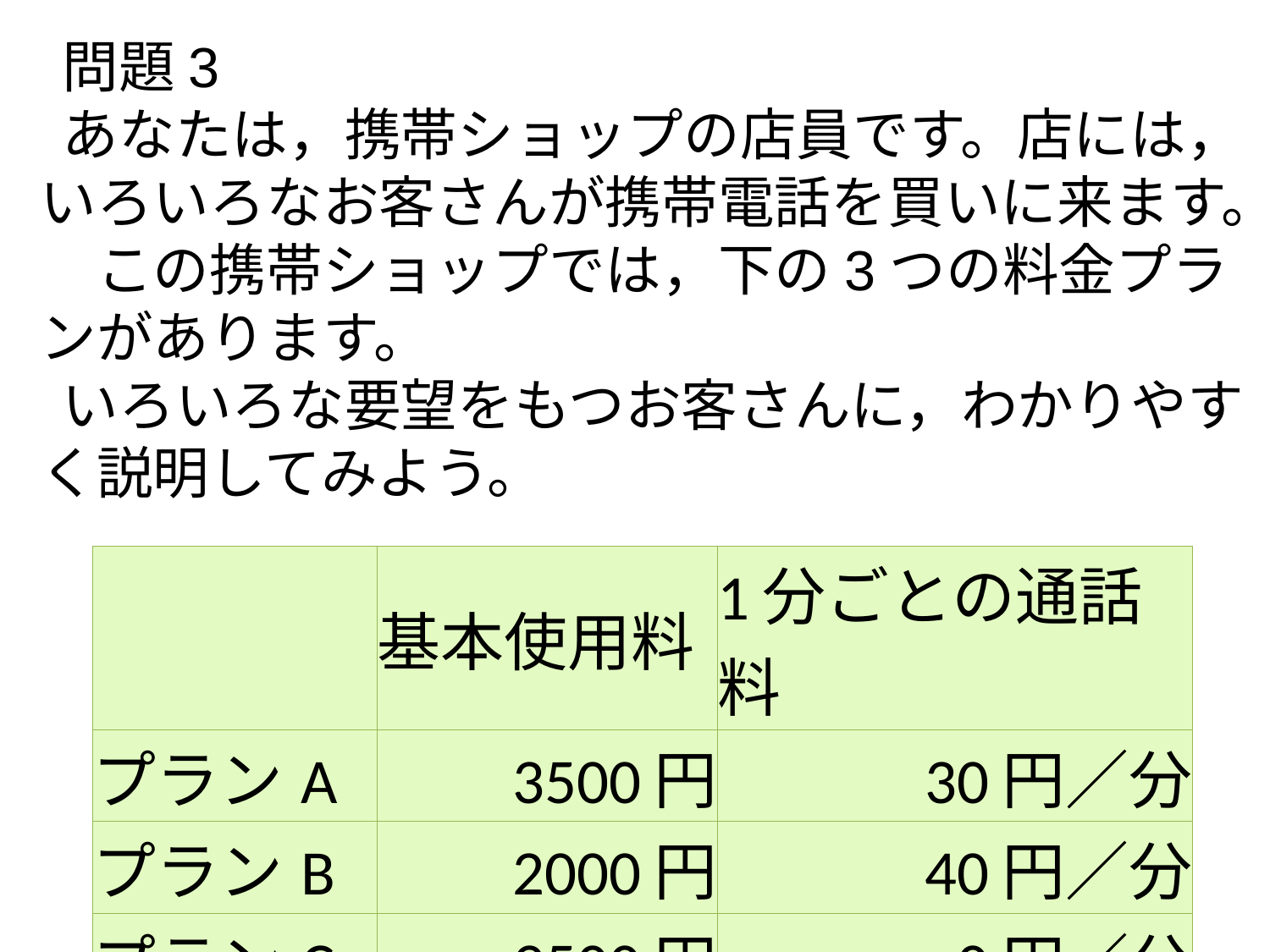

問題3
あなたは，携帯ショップの店員です。店には，いろいろなお客さんが携帯電話を買いに来ます。　この携帯ショップでは，下の3つの料金プランがあります。
いろいろな要望をもつお客さんに，わかりやすく説明してみよう。
|  | 基本使用料 | 1分ごとの通話料 |
| --- | --- | --- |
| プランA | 3500円 | 30円／分 |
| プランB | 2000円 | 40円／分 |
| プランC | 9500円 | 0円／分 |